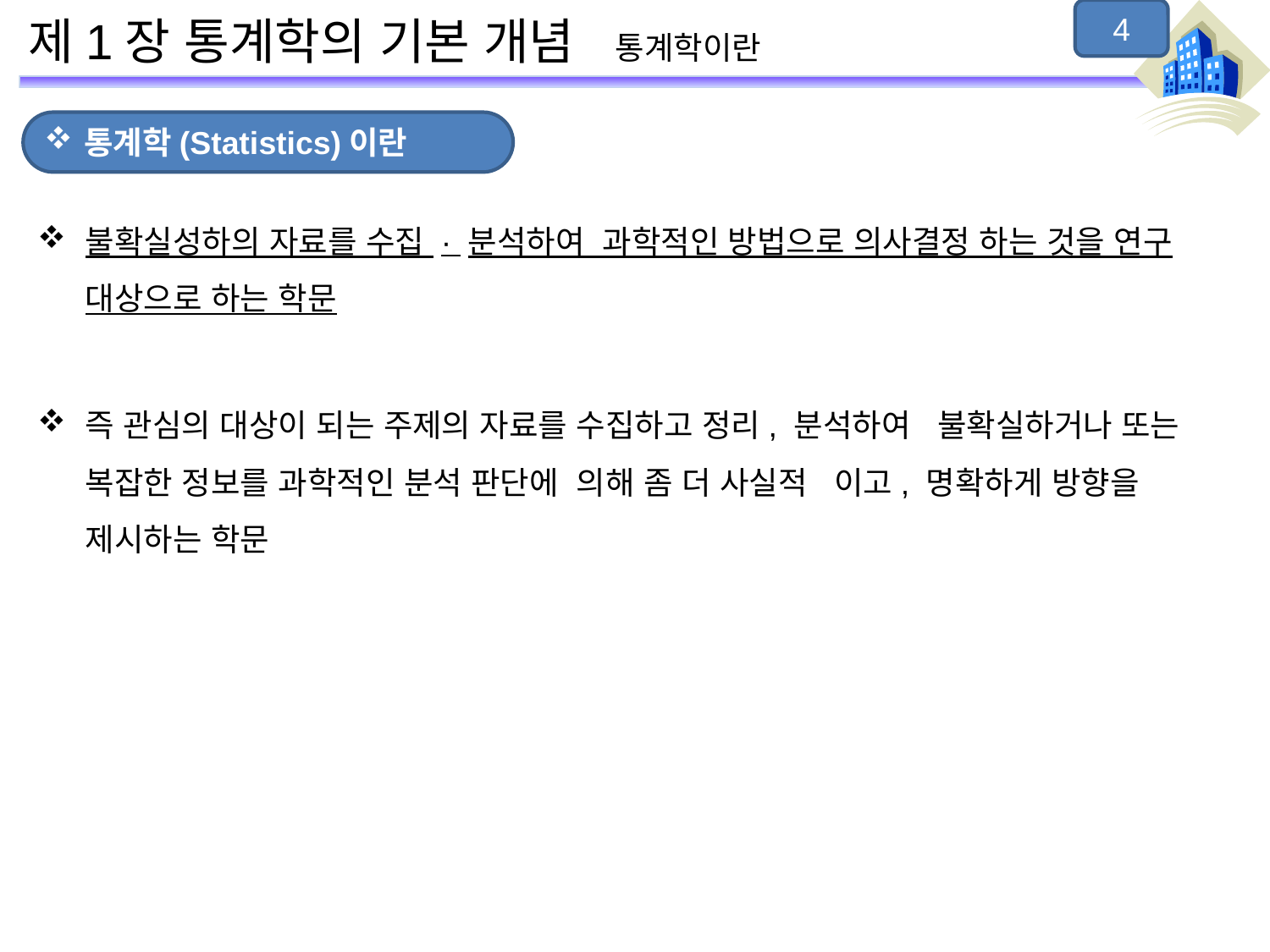

4
# 제1장 통계학의 기본 개념   통계학이란
통계학(Statistics)이란
불확실성하의 자료를 수집 · 분석하여  과학적인 방법으로 의사결정 하는 것을 연구 대상으로 하는 학문

즉 관심의 대상이 되는 주제의 자료를 수집하고 정리, 분석하여   불확실하거나 또는 복잡한 정보를 과학적인 분석 판단에  의해 좀 더 사실적   이고, 명확하게 방향을 제시하는 학문